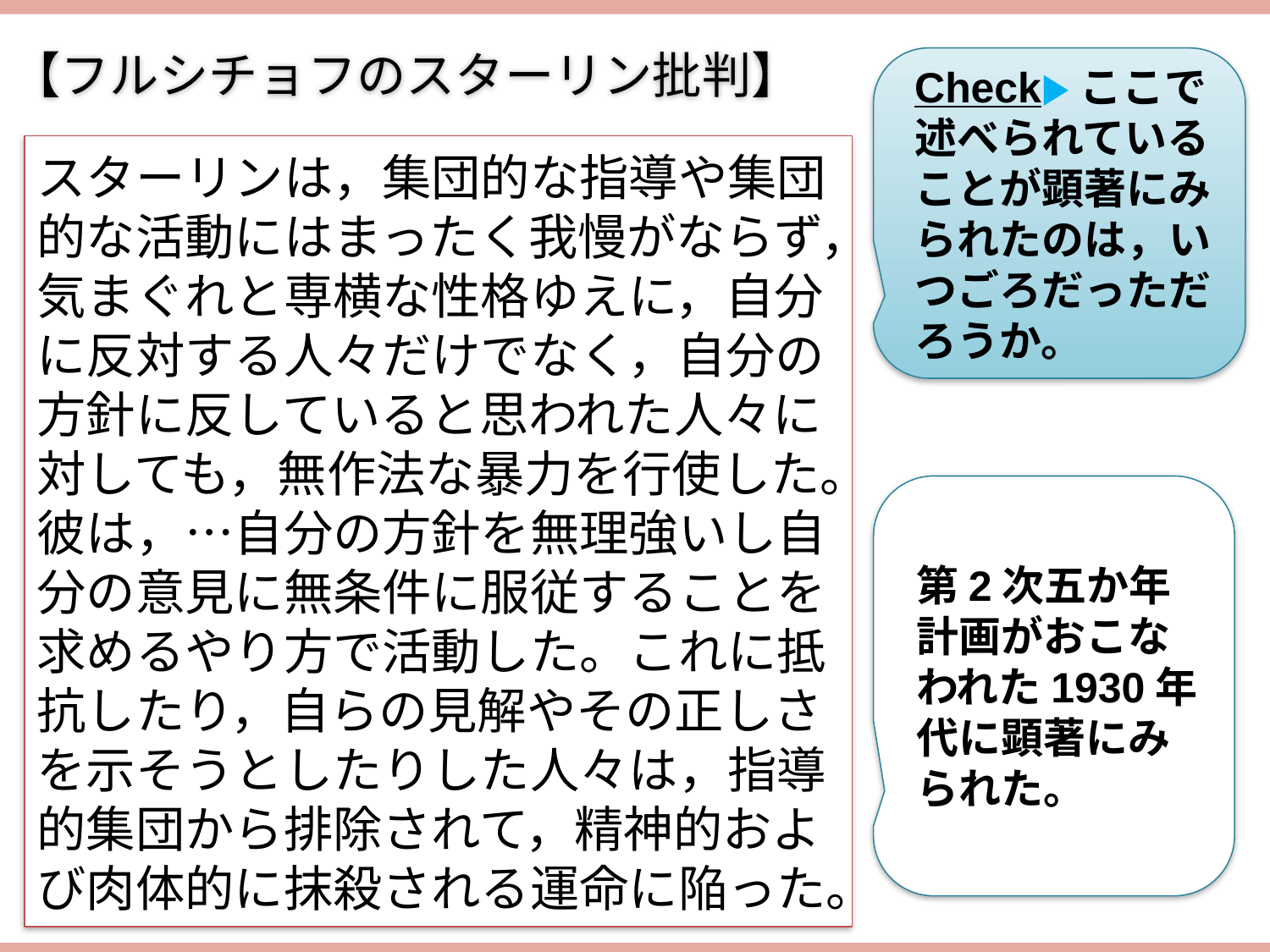

【フルシチョフのスターリン批判】
Check▶ここで述べられていることが顕著にみられたのは，いつごろだっただろうか。
スターリンは，集団的な指導や集団的な活動にはまったく我慢がならず，気まぐれと専横な性格ゆえに，自分に反対する人々だけでなく，自分の方針に反していると思われた人々に対しても，無作法な暴力を行使した。彼は，…自分の方針を無理強いし自分の意見に無条件に服従することを求めるやり方で活動した。これに抵抗したり，自らの見解やその正しさを示そうとしたりした人々は，指導的集団から排除されて，精神的および肉体的に抹殺される運命に陥った。
第2次五か年計画がおこなわれた1930年代に顕著にみられた。